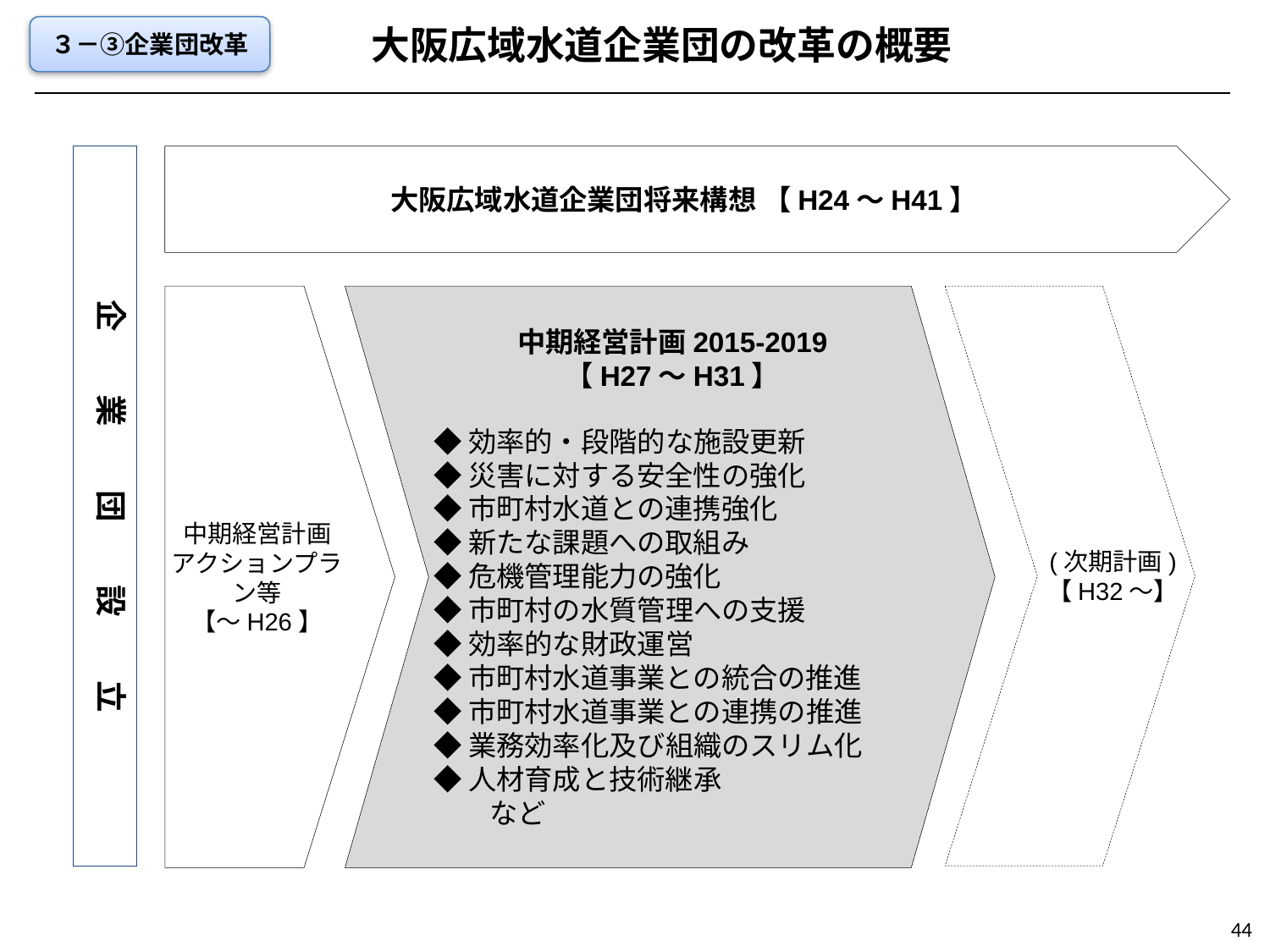

大阪広域水道企業団の改革の概要
３－③企業団改革
大阪広域水道企業団将来構想 【H24～H41】
企　　業　　団　　設　　立
中期経営計画
アクションプラン等
【～H26】
中期経営計画2015-2019
【H27～H31】

◆効率的・段階的な施設更新
◆災害に対する安全性の強化
◆市町村水道との連携強化
◆新たな課題への取組み
◆危機管理能力の強化
◆市町村の水質管理への支援
◆効率的な財政運営
◆市町村水道事業との統合の推進
◆市町村水道事業との連携の推進
◆業務効率化及び組織のスリム化
◆人材育成と技術継承　　　　　　　　など

(次期計画)
【H32～】
44